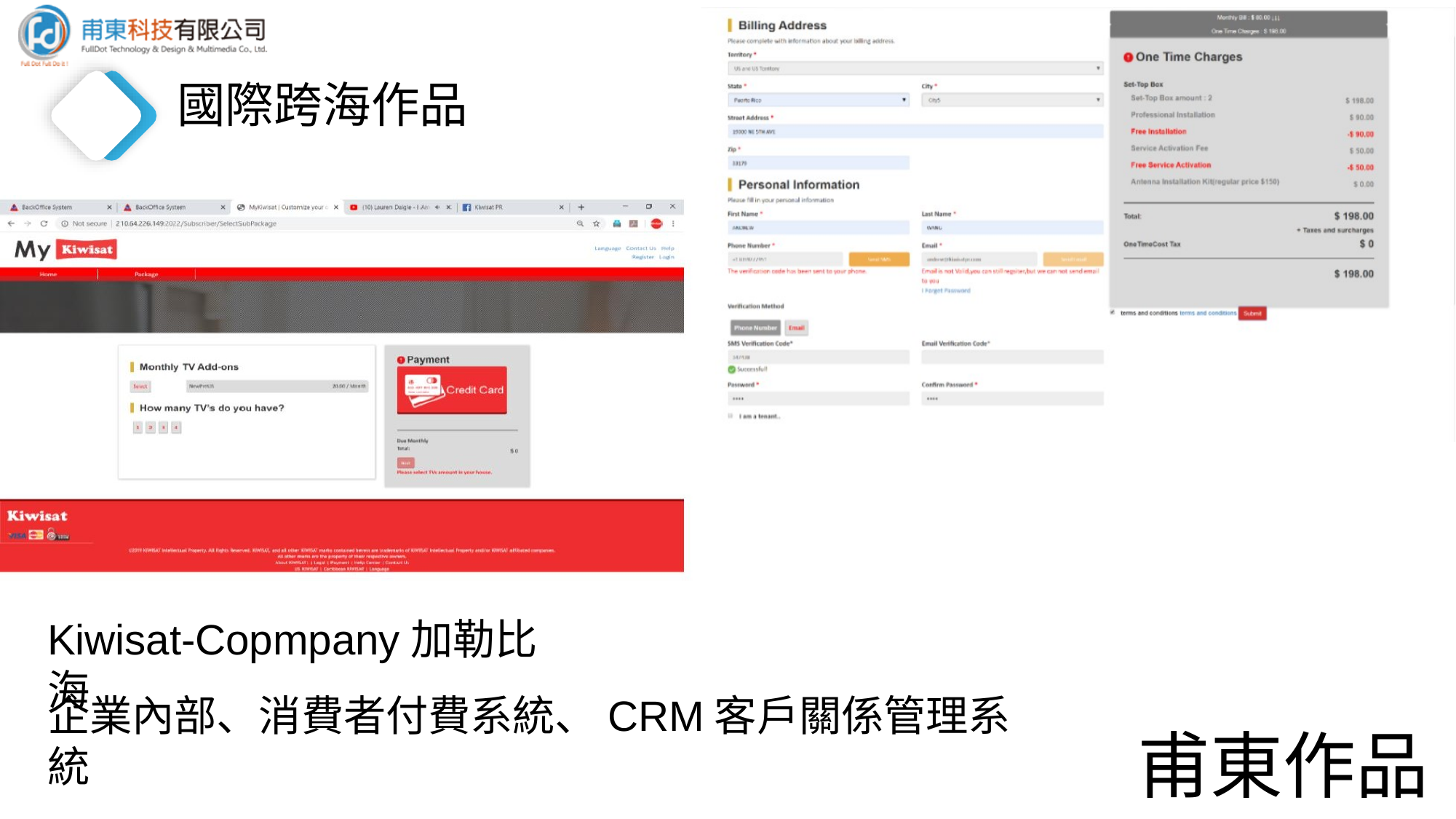

# 國際跨海作品

Kiwisat-Copmpany加勒比海
企業內部、消費者付費系統、CRM客戶關係管理系統
甫東作品